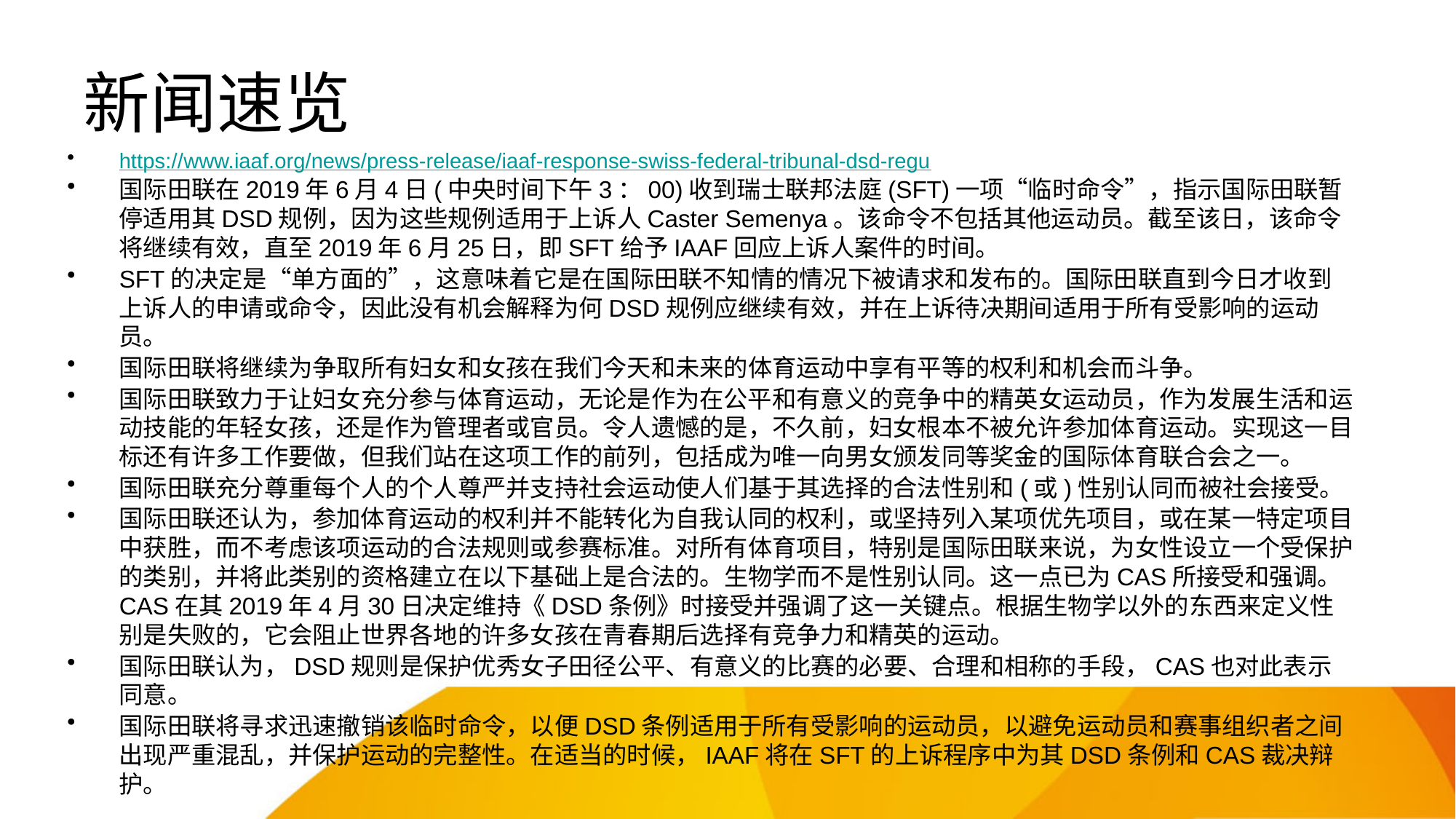

# 新闻速览
https://www.iaaf.org/news/press-release/iaaf-response-swiss-federal-tribunal-dsd-regu
国际田联在2019年6月4日(中央时间下午3：00)收到瑞士联邦法庭(SFT)一项“临时命令”，指示国际田联暂停适用其DSD规例，因为这些规例适用于上诉人Caster Semenya。该命令不包括其他运动员。截至该日，该命令将继续有效，直至2019年6月25日，即SFT给予IAAF回应上诉人案件的时间。
SFT的决定是“单方面的”，这意味着它是在国际田联不知情的情况下被请求和发布的。国际田联直到今日才收到上诉人的申请或命令，因此没有机会解释为何DSD规例应继续有效，并在上诉待决期间适用于所有受影响的运动员。
国际田联将继续为争取所有妇女和女孩在我们今天和未来的体育运动中享有平等的权利和机会而斗争。
国际田联致力于让妇女充分参与体育运动，无论是作为在公平和有意义的竞争中的精英女运动员，作为发展生活和运动技能的年轻女孩，还是作为管理者或官员。令人遗憾的是，不久前，妇女根本不被允许参加体育运动。实现这一目标还有许多工作要做，但我们站在这项工作的前列，包括成为唯一向男女颁发同等奖金的国际体育联合会之一。
国际田联充分尊重每个人的个人尊严并支持社会运动使人们基于其选择的合法性别和(或)性别认同而被社会接受。
国际田联还认为，参加体育运动的权利并不能转化为自我认同的权利，或坚持列入某项优先项目，或在某一特定项目中获胜，而不考虑该项运动的合法规则或参赛标准。对所有体育项目，特别是国际田联来说，为女性设立一个受保护的类别，并将此类别的资格建立在以下基础上是合法的。生物学而不是性别认同。这一点已为CAS所接受和强调。CAS在其2019年4月30日决定维持《DSD条例》时接受并强调了这一关键点。根据生物学以外的东西来定义性别是失败的，它会阻止世界各地的许多女孩在青春期后选择有竞争力和精英的运动。
国际田联认为，DSD规则是保护优秀女子田径公平、有意义的比赛的必要、合理和相称的手段，CAS也对此表示同意。
国际田联将寻求迅速撤销该临时命令，以便DSD条例适用于所有受影响的运动员，以避免运动员和赛事组织者之间出现严重混乱，并保护运动的完整性。在适当的时候，IAAF将在SFT的上诉程序中为其DSD条例和CAS裁决辩护。